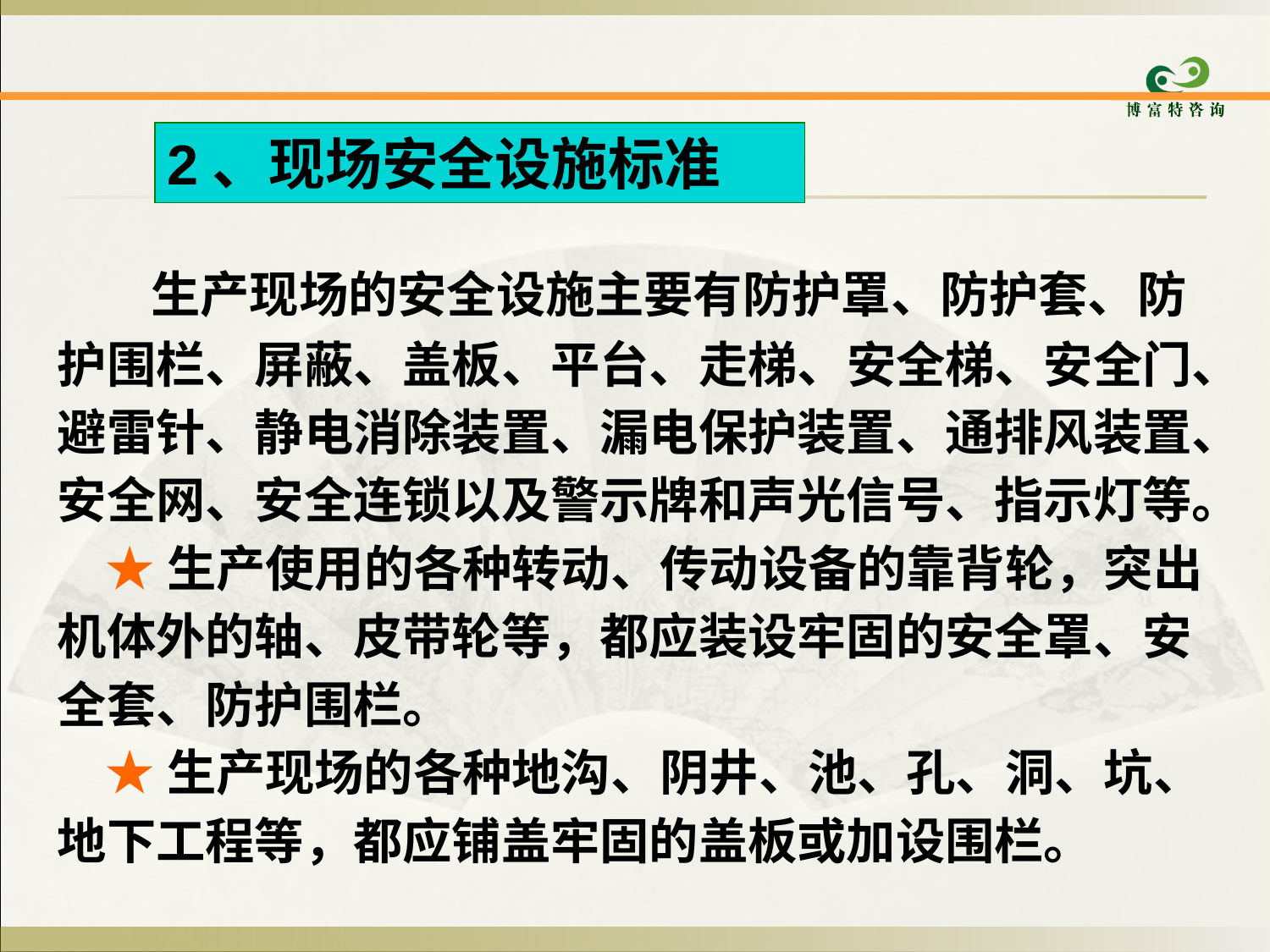

2、现场安全设施标准
　生产现场的安全设施主要有防护罩、防护套、防护围栏、屏蔽、盖板、平台、走梯、安全梯、安全门、避雷针、静电消除装置、漏电保护装置、通排风装置、安全网、安全连锁以及警示牌和声光信号、指示灯等。
 ★生产使用的各种转动、传动设备的靠背轮，突出机体外的轴、皮带轮等，都应装设牢固的安全罩、安全套、防护围栏。
 ★生产现场的各种地沟、阴井、池、孔、洞、坑、地下工程等，都应铺盖牢固的盖板或加设围栏。
71